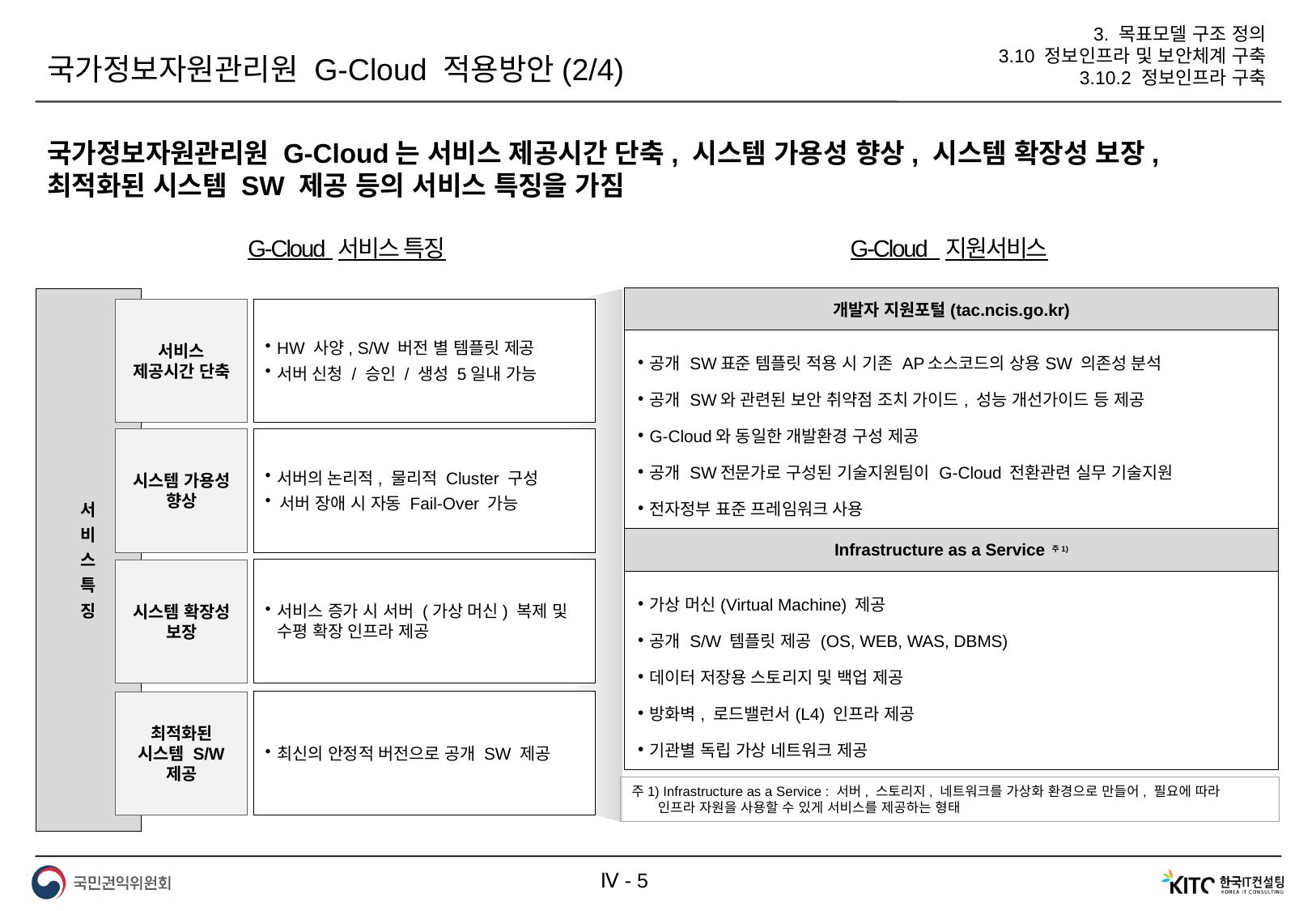

3. 목표모델 구조 정의
3.10 정보인프라 및 보안체계 구축
3.10.2 정보인프라 구축
국가정보자원관리원 G-Cloud 적용방안(2/4)
국가정보자원관리원 G-Cloud는 서비스 제공시간 단축, 시스템 가용성 향상, 시스템 확장성 보장, 최적화된 시스템 SW 제공 등의 서비스 특징을 가짐
G-Cloud 서비스 특징
G-Cloud  지원서비스
| 개발자 지원포털(tac.ncis.go.kr) |
| --- |
| 공개 SW표준 템플릿 적용 시 기존 AP소스코드의 상용SW 의존성 분석 공개 SW와 관련된 보안 취약점 조치 가이드, 성능 개선가이드 등 제공 G-Cloud와 동일한 개발환경 구성 제공 공개 SW전문가로 구성된 기술지원팀이 G-Cloud 전환관련 실무 기술지원 전자정부 표준 프레임워크 사용 |
| Infrastructure as a Service 주1) |
| 가상 머신(Virtual Machine) 제공 공개 S/W 템플릿 제공 (OS, WEB, WAS, DBMS) 데이터 저장용 스토리지 및 백업 제공 방화벽, 로드밸런서(L4) 인프라 제공 기관별 독립 가상 네트워크 제공 |
서
비
스
특
징
서비스 제공시간 단축
HW 사양, S/W 버전 별 템플릿 제공
서버 신청 / 승인 / 생성 5일내 가능
시스템 가용성 향상
서버의 논리적, 물리적 Cluster 구성
 서버 장애 시 자동 Fail-Over 가능

서비스 증가 시 서버 (가상 머신) 복제 및 수평 확장 인프라 제공
시스템 확장성 보장
최신의 안정적 버전으로 공개 SW 제공
최적화된
시스템 S/W 제공
주1) Infrastructure as a Service : 서버, 스토리지, 네트워크를 가상화 환경으로 만들어, 필요에 따라
      인프라 자원을 사용할 수 있게 서비스를 제공하는 형태